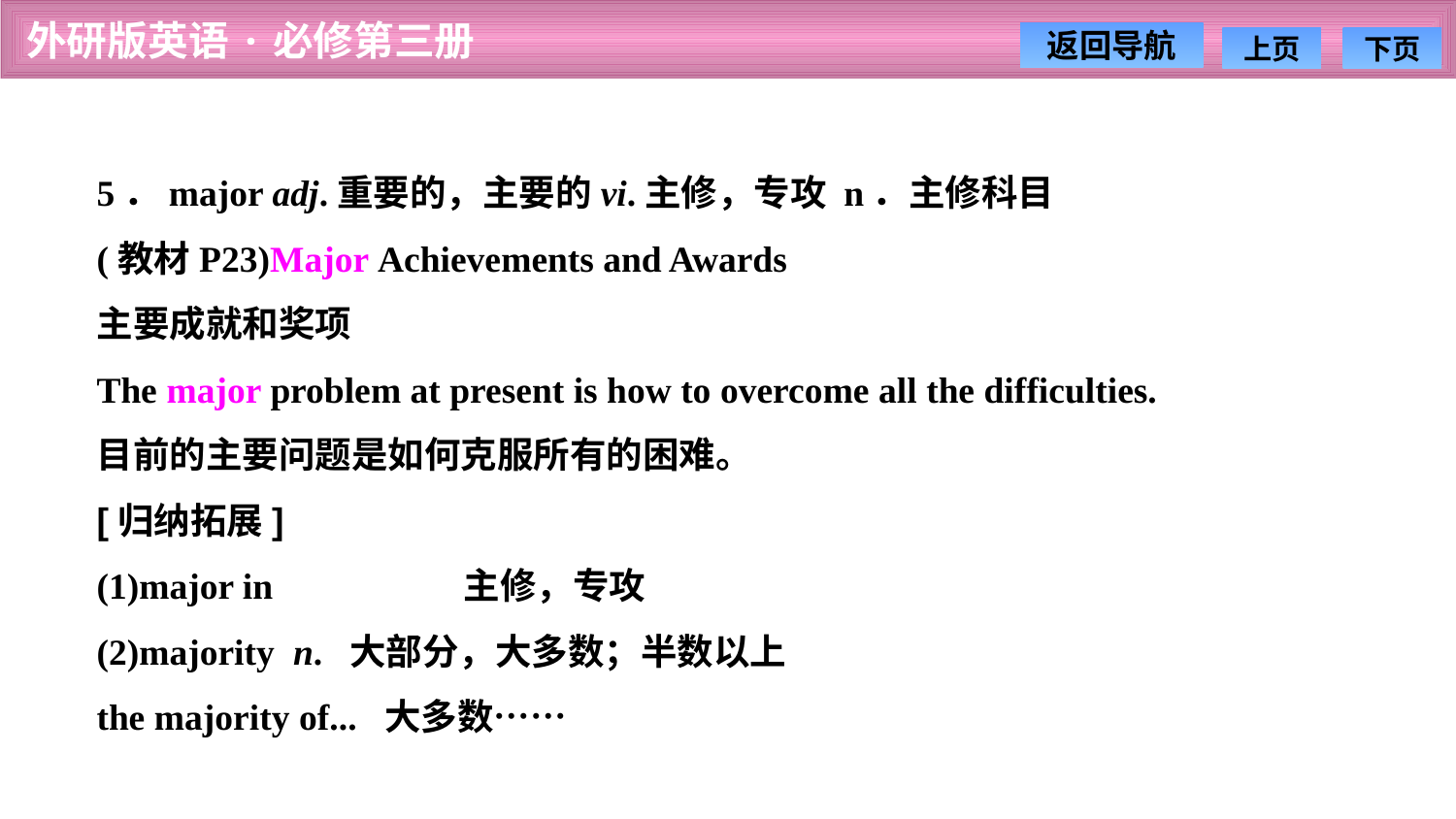

5．major adj.重要的，主要的vi.主修，专攻 n．主修科目
(教材P23)Major Achievements and Awards
主要成就和奖项
The major problem at present is how to overcome all the difficulties.
目前的主要问题是如何克服所有的困难。
[归纳拓展]
(1)major in　　　　　主修，专攻
(2)majority  n.  大部分，大多数；半数以上
the majority of...  大多数……